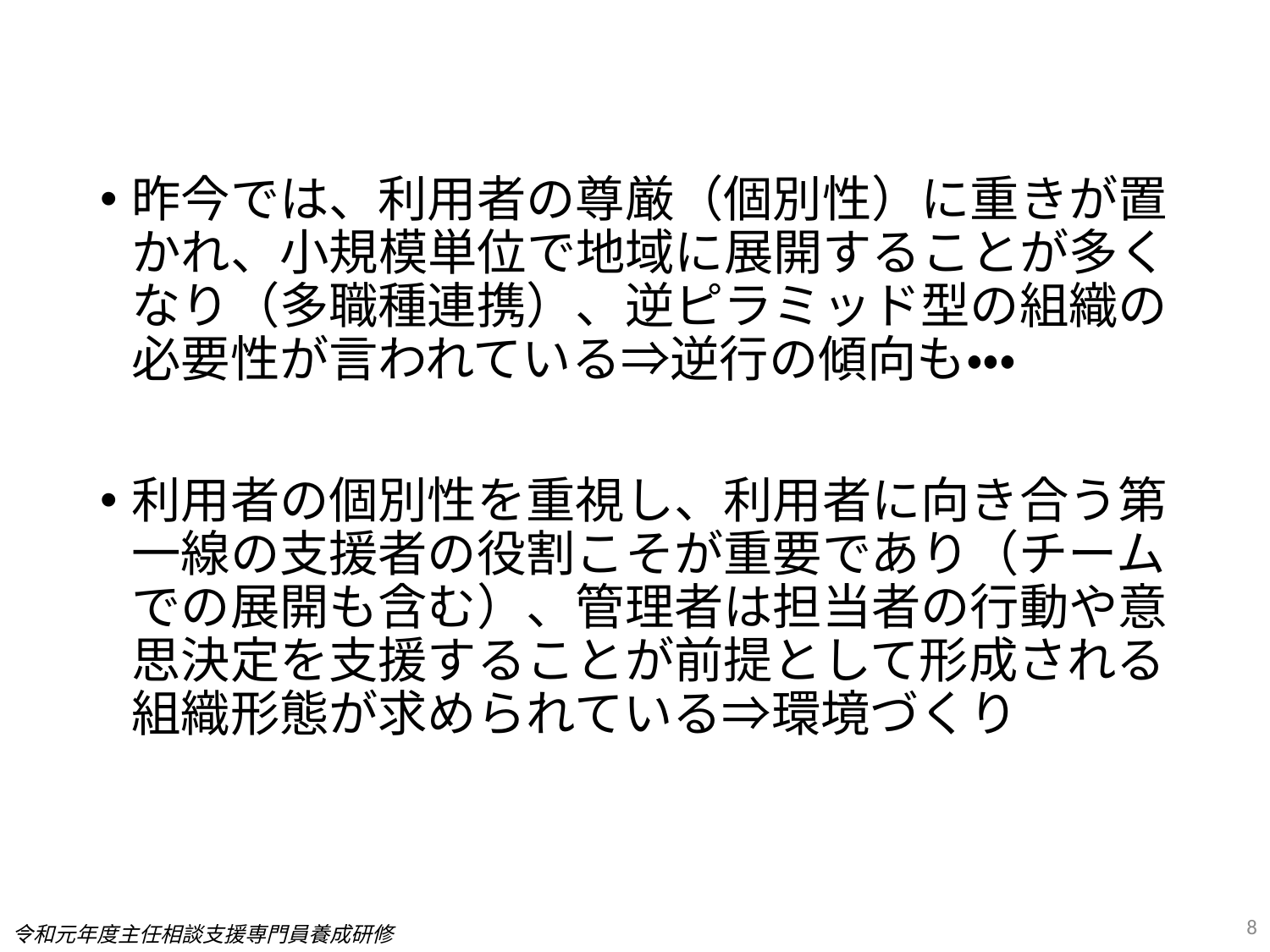

昨今では、利用者の尊厳（個別性）に重きが置かれ、小規模単位で地域に展開することが多くなり（多職種連携）、逆ピラミッド型の組織の必要性が言われている⇒逆行の傾向も・・・

利用者の個別性を重視し、利用者に向き合う第一線の支援者の役割こそが重要であり（チームでの展開も含む）、管理者は担当者の行動や意思決定を支援することが前提として形成される組織形態が求められている⇒環境づくり

8
令和元年度主任相談支援専門員養成研修